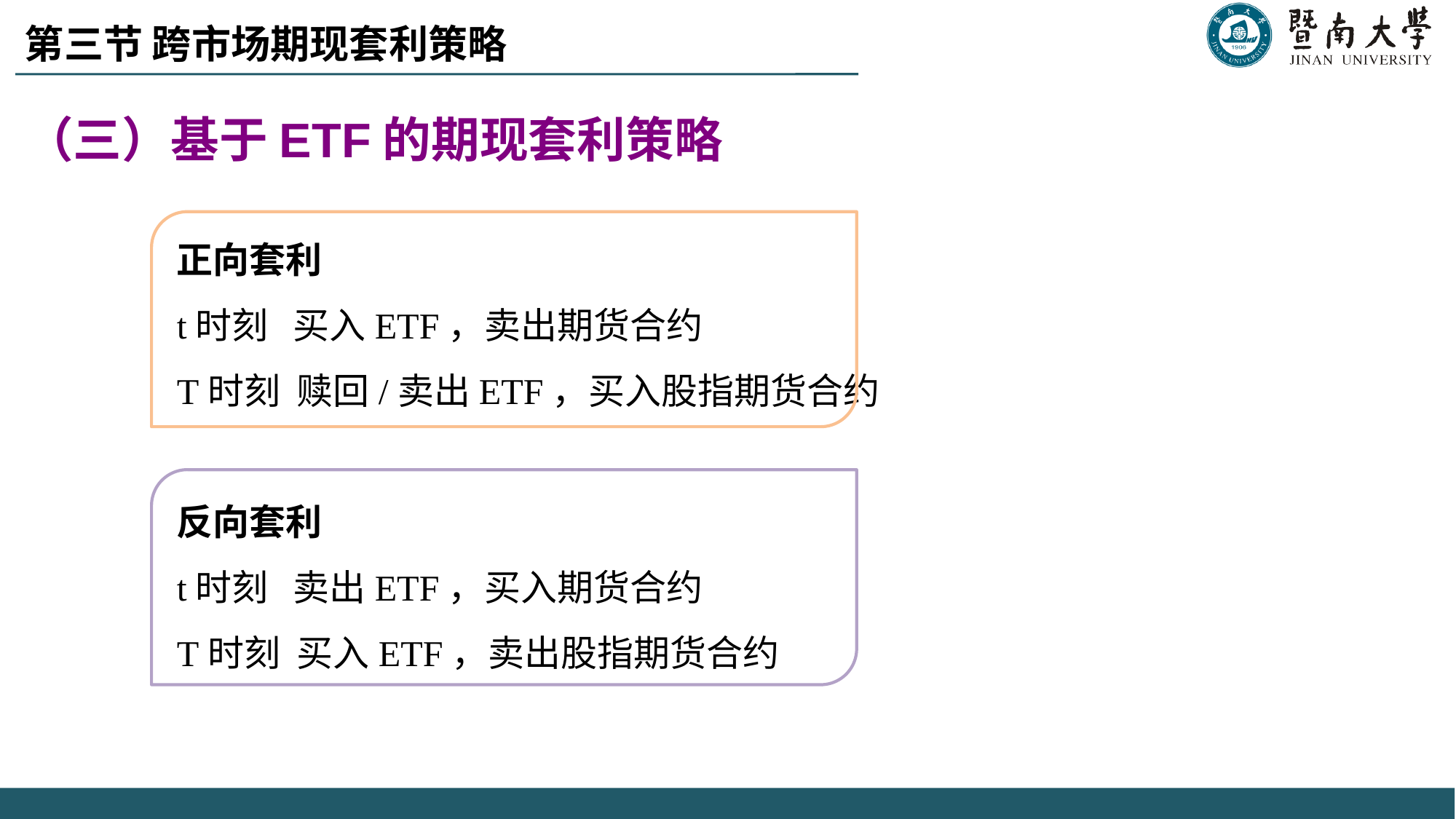

第三节 跨市场期现套利策略
# （三）基于ETF的期现套利策略

	正向套利
	t时刻   买入ETF，卖出期货合约
	T时刻  赎回/卖出ETF，买入股指期货合约

	反向套利
	t时刻   卖出ETF，买入期货合约
	T时刻  买入ETF，卖出股指期货合约